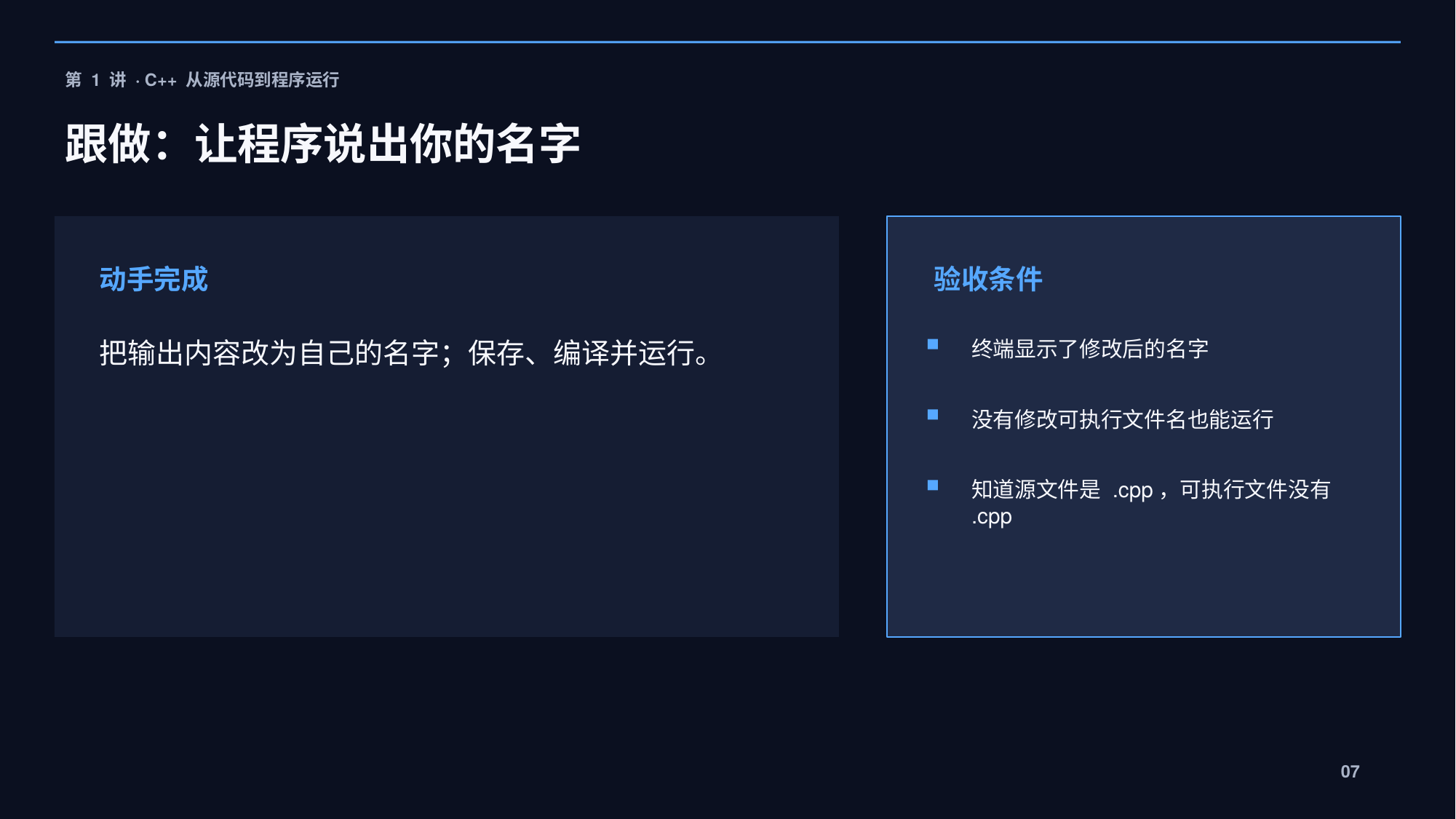

第 1 讲 · C++ 从源代码到程序运行
跟做：让程序说出你的名字

动手完成
验收条件
把输出内容改为自己的名字；保存、编译并运行。
终端显示了修改后的名字

没有修改可执行文件名也能运行

知道源文件是 .cpp，可执行文件没有 .cpp

07